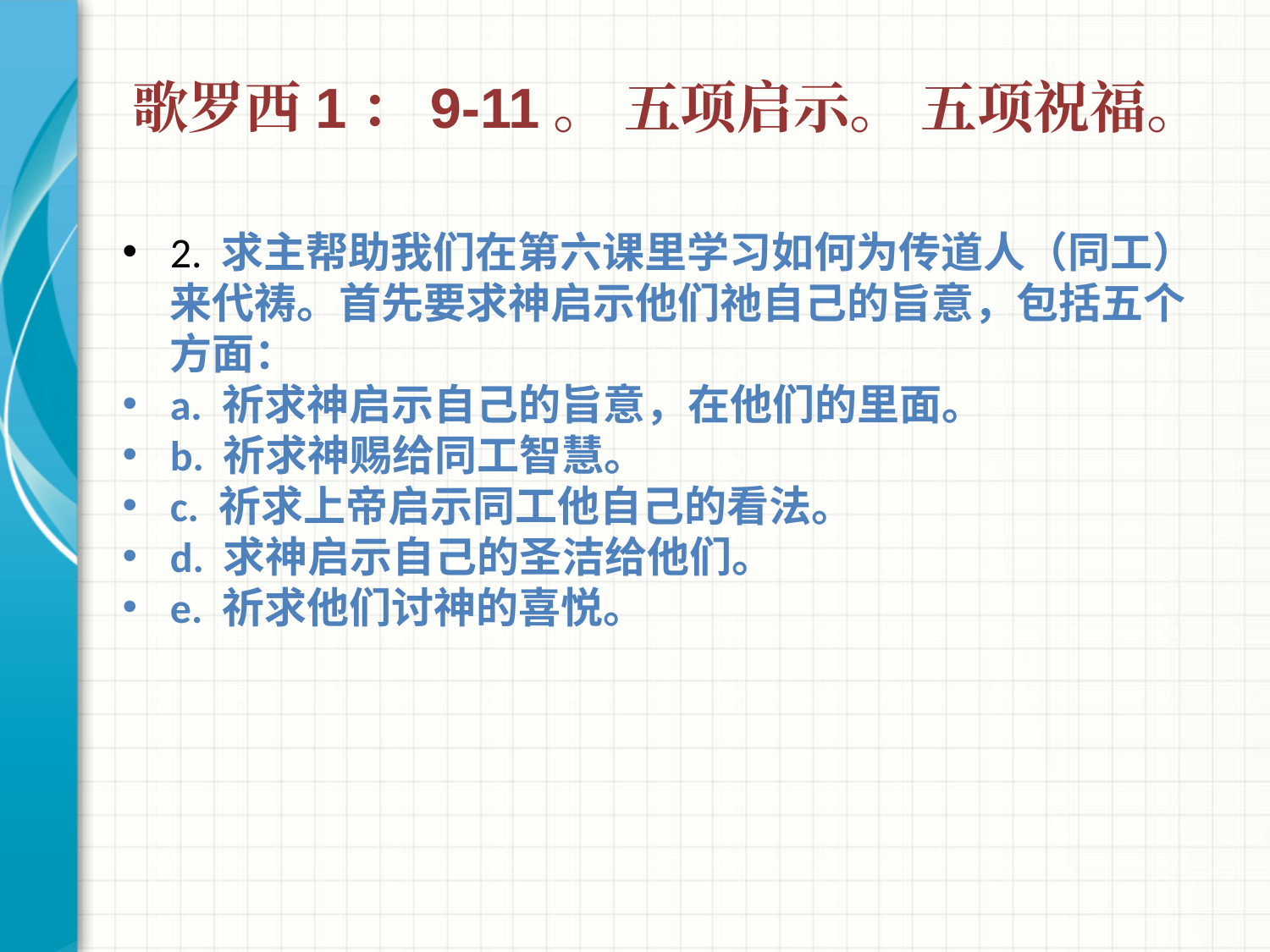

# 歌罗西1：9-11。 五项启示。 五项祝福。
2. 求主帮助我们在第六课里学习如何为传道人（同工）来代祷。首先要求神启示他们祂自己的旨意，包括五个方面：
a. 祈求神启示自己的旨意，在他们的里面。
b. 祈求神赐给同工智慧。
c. 祈求上帝启示同工他自己的看法。
d. 求神启示自己的圣洁给他们。
e. 祈求他们讨神的喜悦。